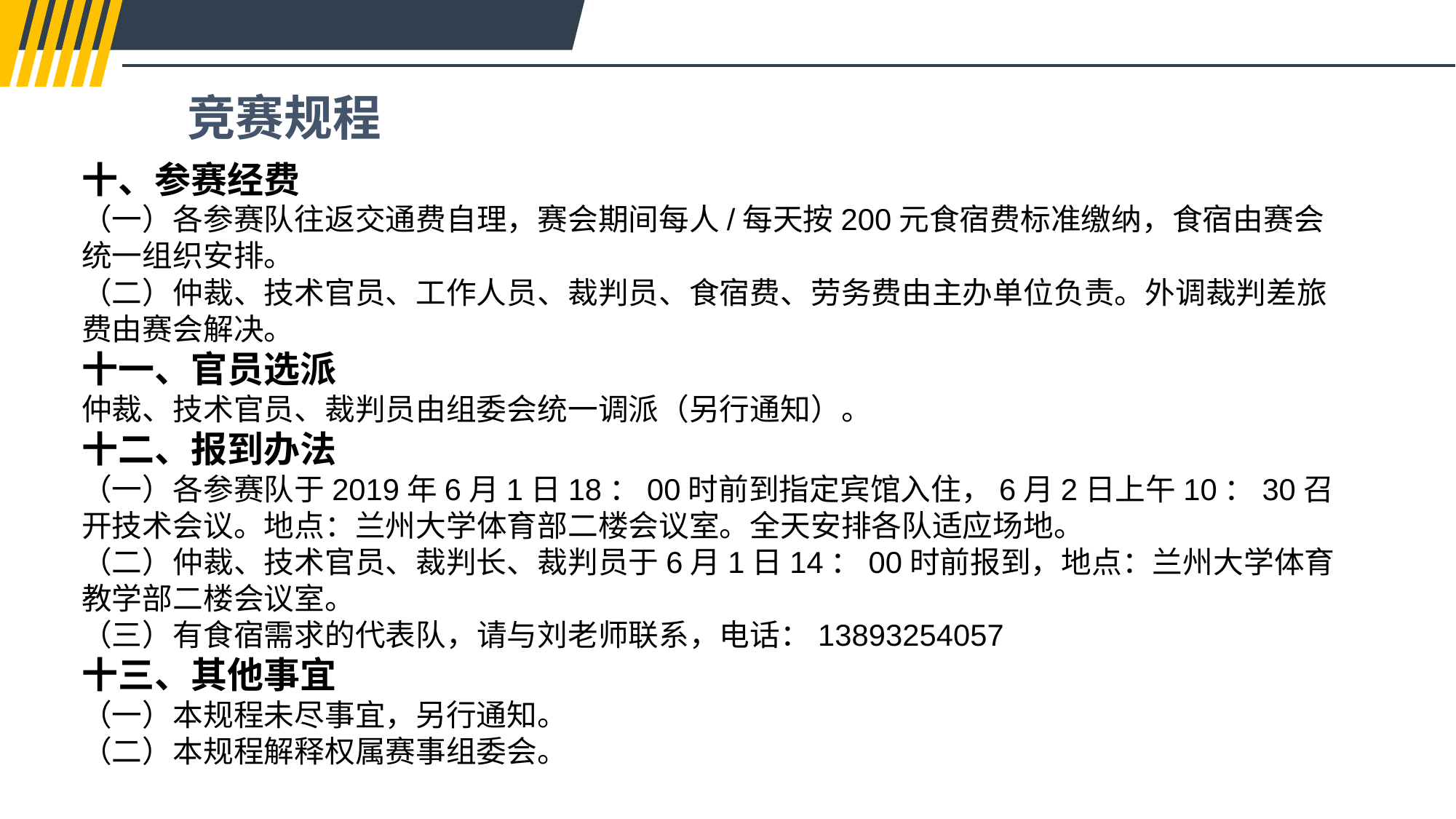

竞赛规程
十、参赛经费
（一）各参赛队往返交通费自理，赛会期间每人/每天按200元食宿费标准缴纳，食宿由赛会统一组织安排。
（二）仲裁、技术官员、工作人员、裁判员、食宿费、劳务费由主办单位负责。外调裁判差旅费由赛会解决。
十一、官员选派
仲裁、技术官员、裁判员由组委会统一调派（另行通知）。
十二、报到办法
（一）各参赛队于2019年6月1日18：00时前到指定宾馆入住，6月2日上午10：30召开技术会议。地点：兰州大学体育部二楼会议室。全天安排各队适应场地。
（二）仲裁、技术官员、裁判长、裁判员于6月1日14：00时前报到，地点：兰州大学体育教学部二楼会议室。
（三）有食宿需求的代表队，请与刘老师联系，电话：13893254057
十三、其他事宜
（一）本规程未尽事宜，另行通知。
（二）本规程解释权属赛事组委会。